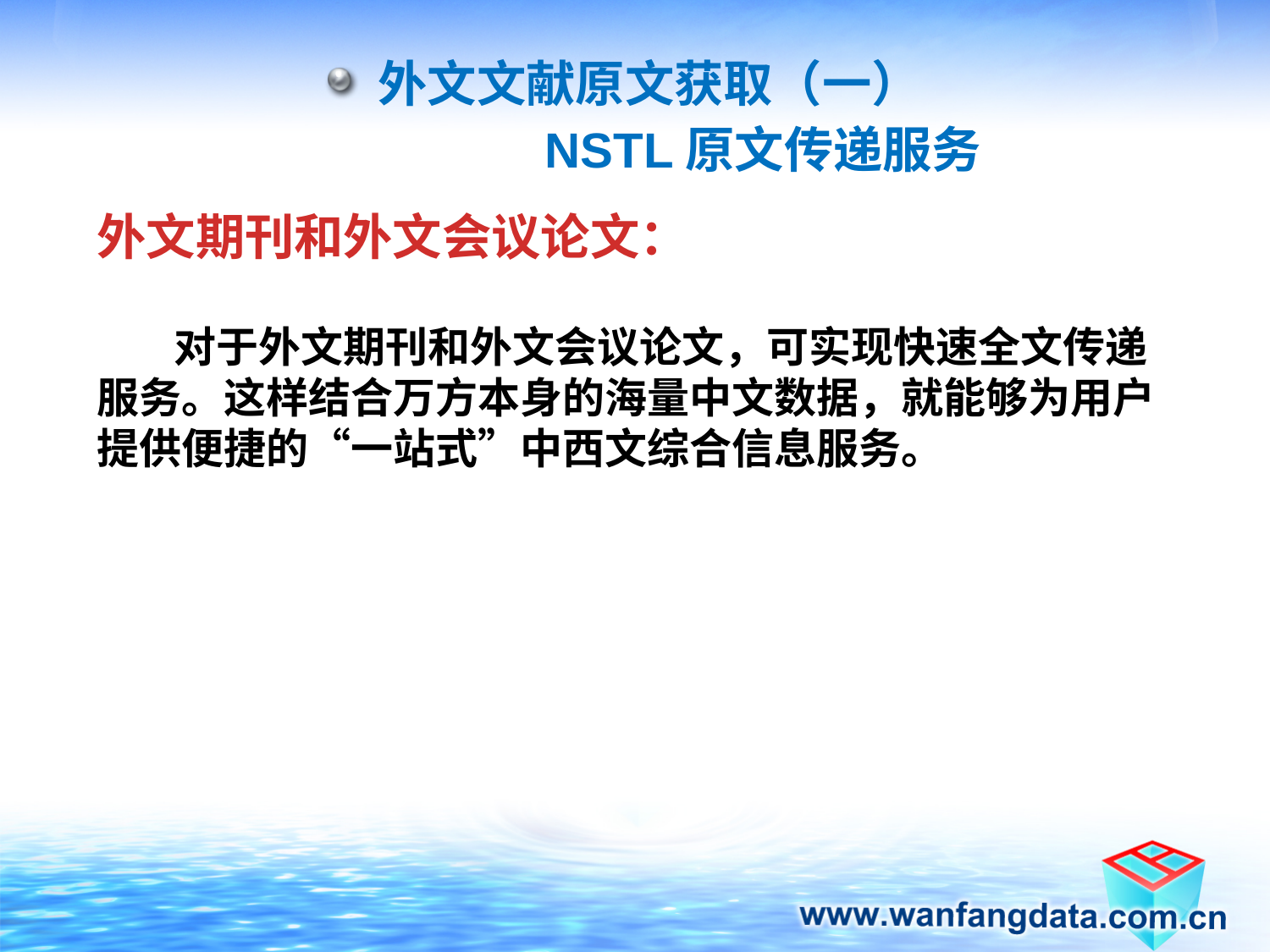

外文文献原文获取（一）
                NSTL原文传递服务
外文期刊和外文会议论文：
       对于外文期刊和外文会议论文，可实现快速全文传递服务。这样结合万方本身的海量中文数据，就能够为用户提供便捷的“一站式”中西文综合信息服务。